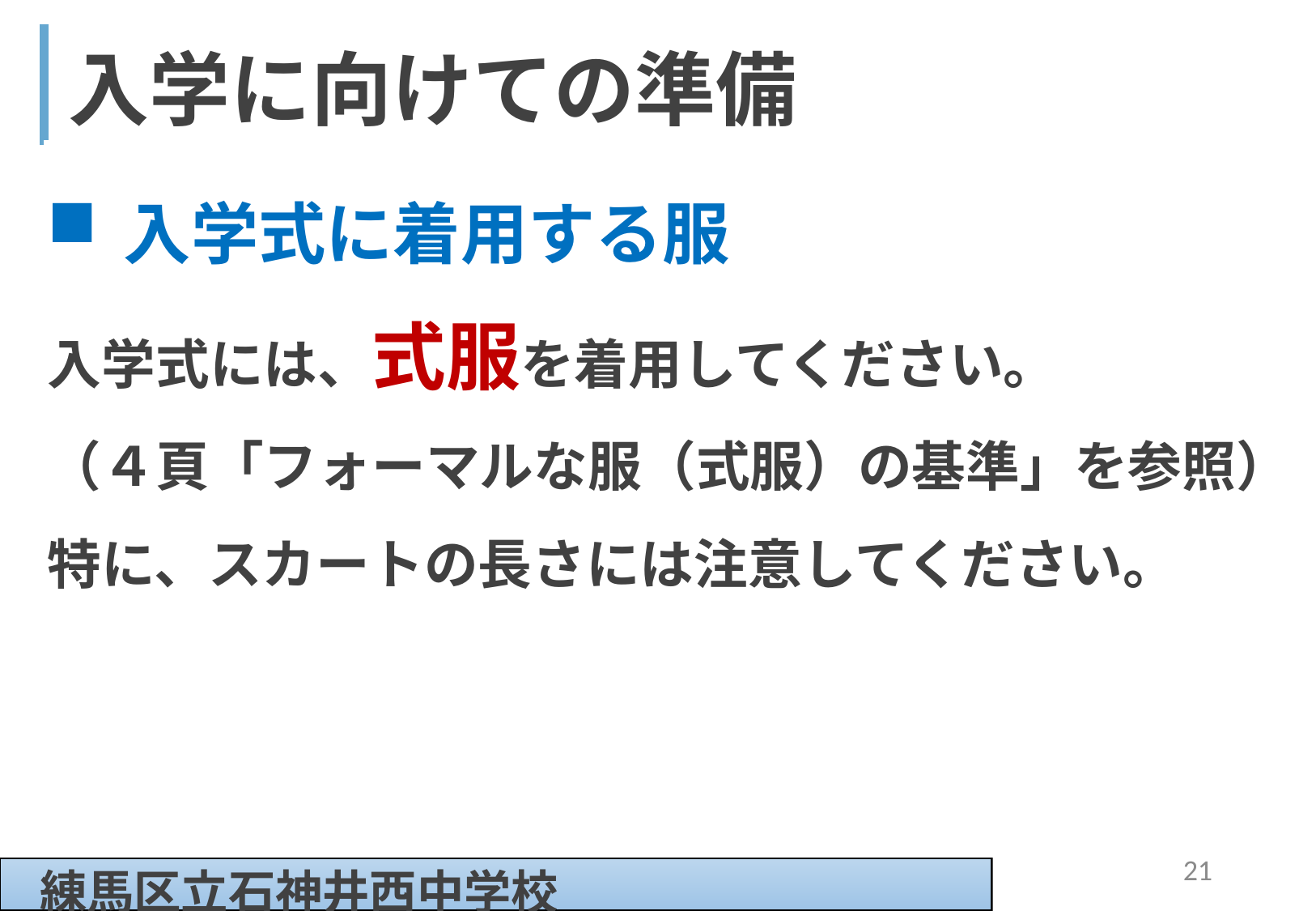

| 入学に向けての準備 |
| --- |
|  |
入学式に着用する服
入学式には、式服を着用してください。
（４頁「フォーマルな服（式服）の基準」を参照）
特に、スカートの長さには注意してください。
21